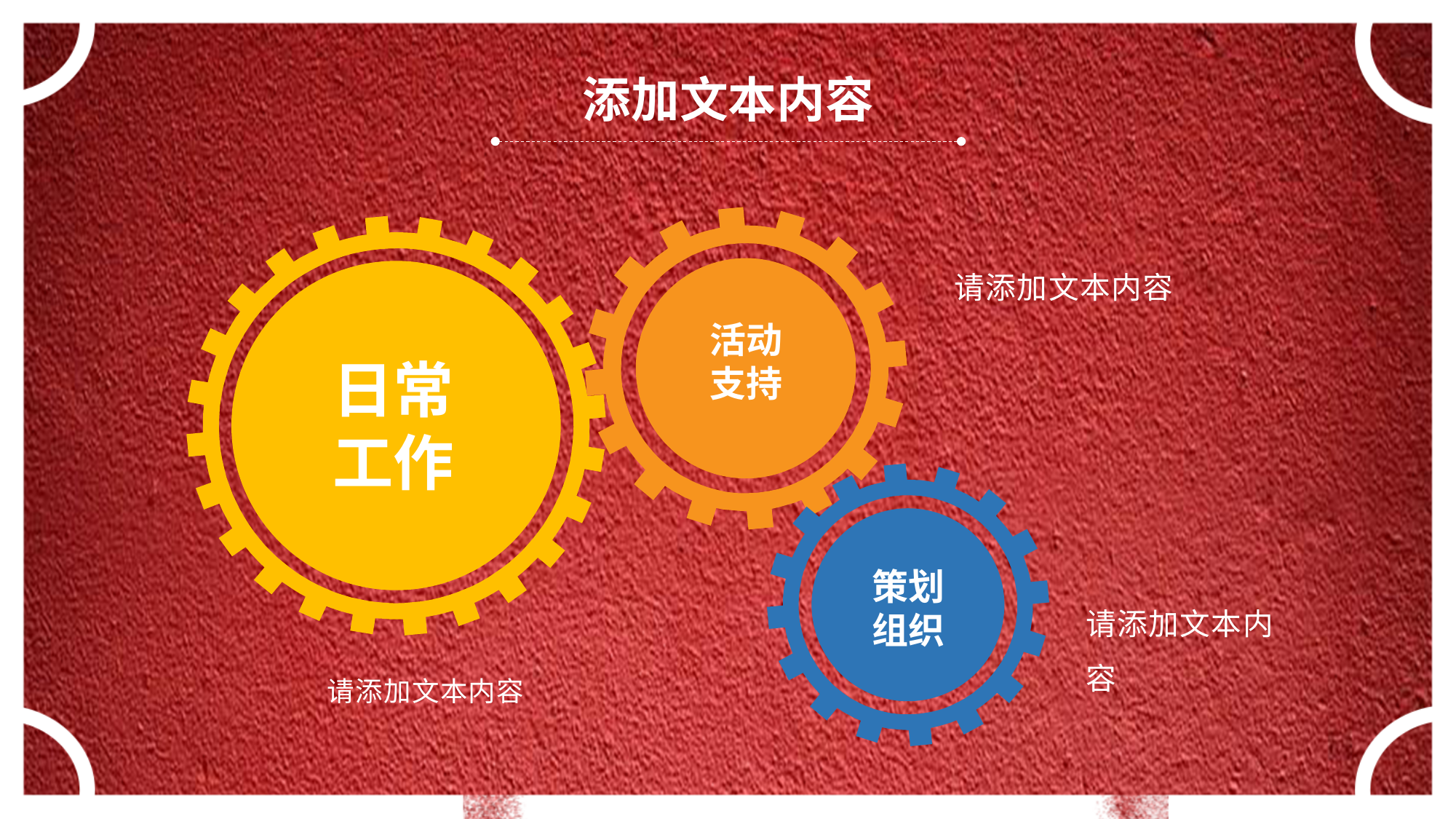

添加文本内容

请添加文本内容

活动
支持

日常
工作

策划组织
请添加文本内容
请添加文本内容